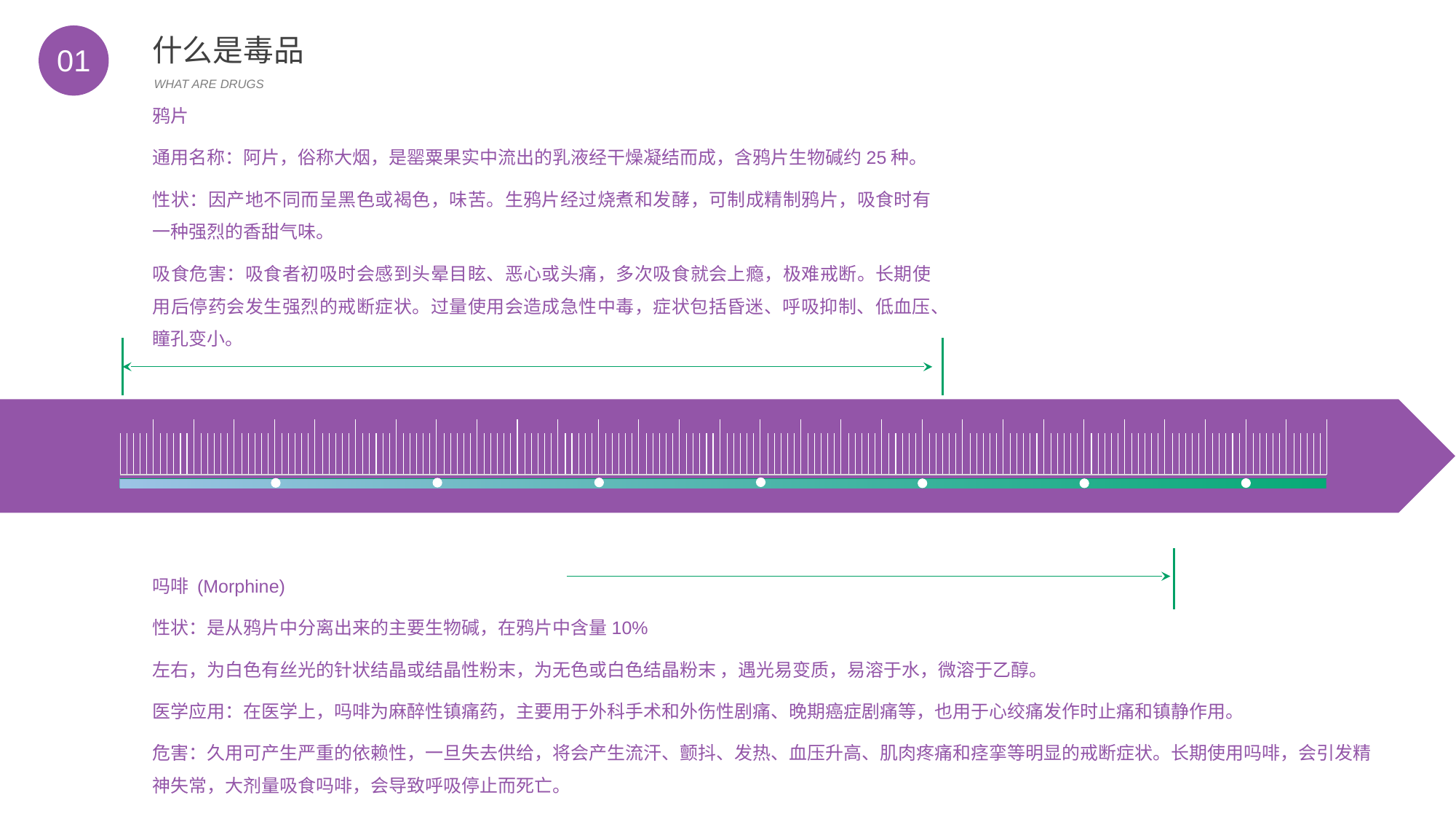

BY YUSHEN

什么是毒品
WHAT ARE DRUGS
01
鸦片
通用名称：阿片，俗称大烟，是罂粟果实中流出的乳液经干燥凝结而成，含鸦片生物碱约25种。
性状：因产地不同而呈黑色或褐色，味苦。生鸦片经过烧煮和发酵，可制成精制鸦片，吸食时有一种强烈的香甜气味。
吸食危害：吸食者初吸时会感到头晕目眩、恶心或头痛，多次吸食就会上瘾，极难戒断。长期使用后停药会发生强烈的戒断症状。过量使用会造成急性中毒，症状包括昏迷、呼吸抑制、低血压、瞳孔变小。

吗啡 (Morphine)
性状：是从鸦片中分离出来的主要生物碱，在鸦片中含量10%
左右，为白色有丝光的针状结晶或结晶性粉末，为无色或白色结晶粉末 ，遇光易变质，易溶于水，微溶于乙醇。
医学应用：在医学上，吗啡为麻醉性镇痛药，主要用于外科手术和外伤性剧痛、晚期癌症剧痛等，也用于心绞痛发作时止痛和镇静作用。
危害：久用可产生严重的依赖性，一旦失去供给，将会产生流汗、颤抖、发热、血压升高、肌肉疼痛和痉挛等明显的戒断症状。长期使用吗啡，会引发精神失常，大剂量吸食吗啡，会导致呼吸停止而死亡。